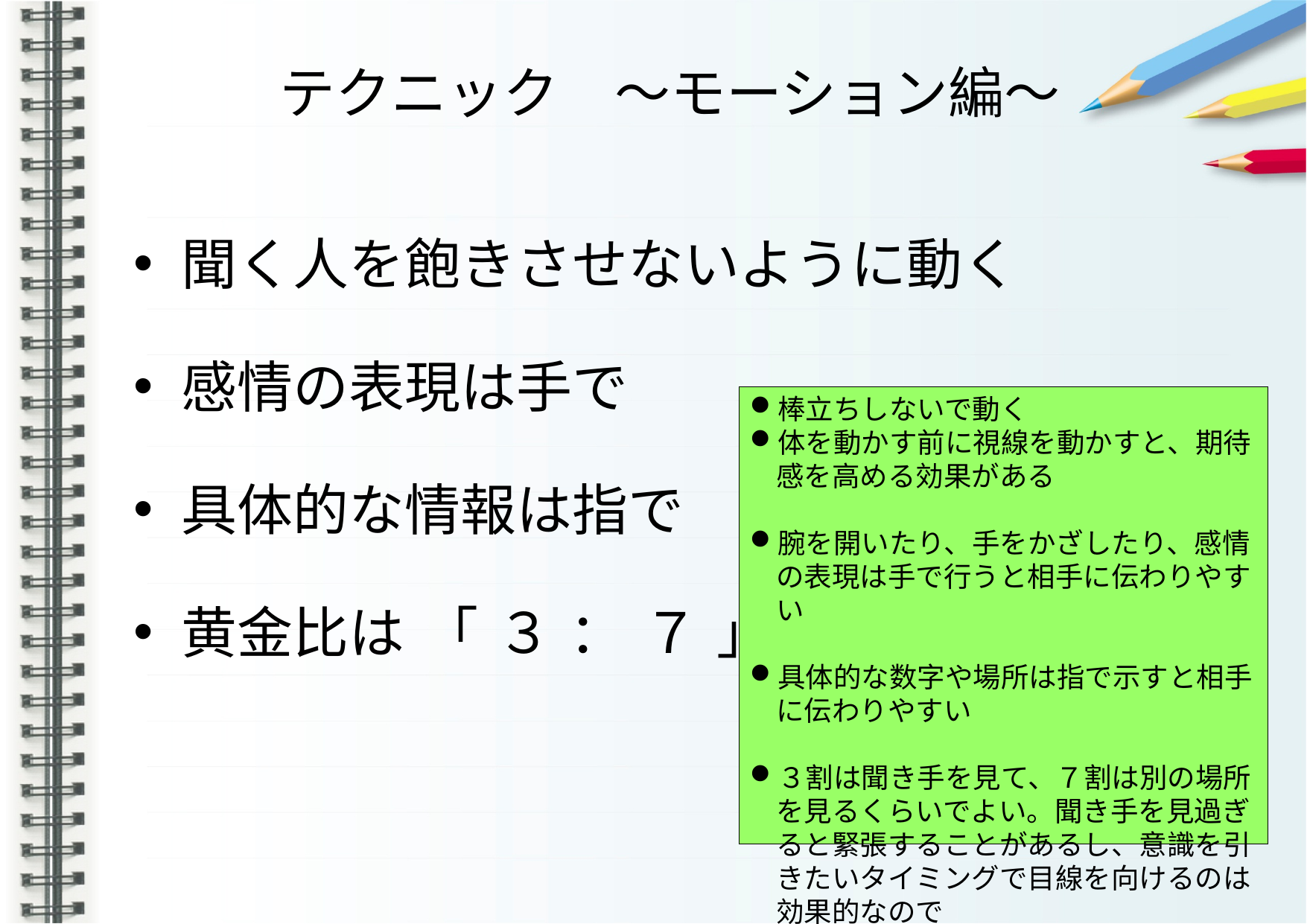

テクニック　～モーション編～
聞く人を飽きさせないように動く

感情の表現は手で

具体的な情報は指で

黄金比は 「 ３ ： ７ 」
棒立ちしないで動く
体を動かす前に視線を動かすと、期待感を高める効果がある

腕を開いたり、手をかざしたり、感情の表現は手で行うと相手に伝わりやすい

具体的な数字や場所は指で示すと相手に伝わりやすい

３割は聞き手を見て、７割は別の場所を見るくらいでよい。聞き手を見過ぎると緊張することがあるし、意識を引きたいタイミングで目線を向けるのは効果的なので
接続詞のタイミングで聞き手に視線を向けるのは意識を引くのに効果的